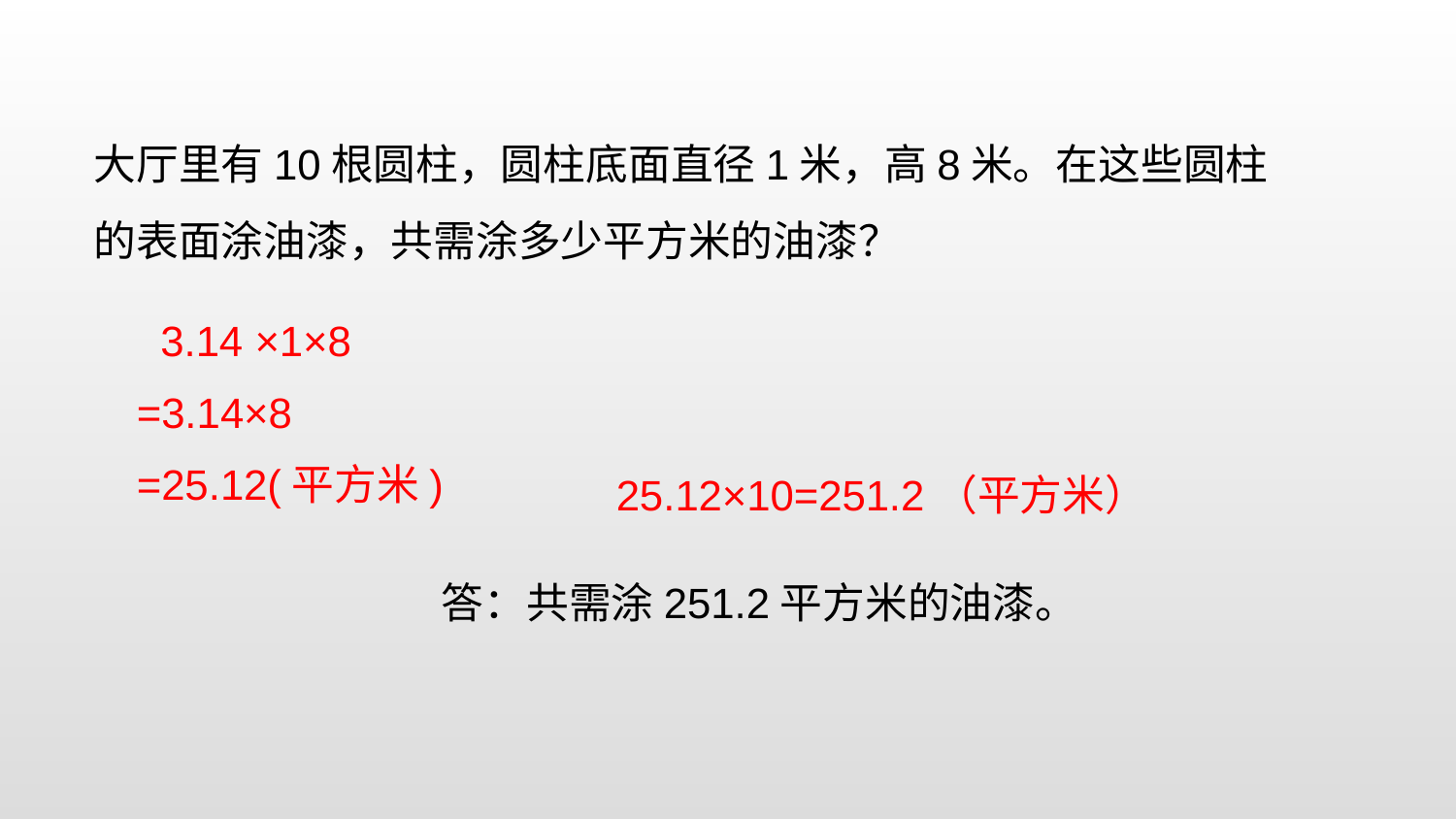

大厅里有10根圆柱，圆柱底面直径1米，高8米。在这些圆柱的表面涂油漆，共需涂多少平方米的油漆？
  3.14 ×1×8
=3.14×8
=25.12(平方米)
25.12×10=251.2（平方米）
答：共需涂251.2平方米的油漆。